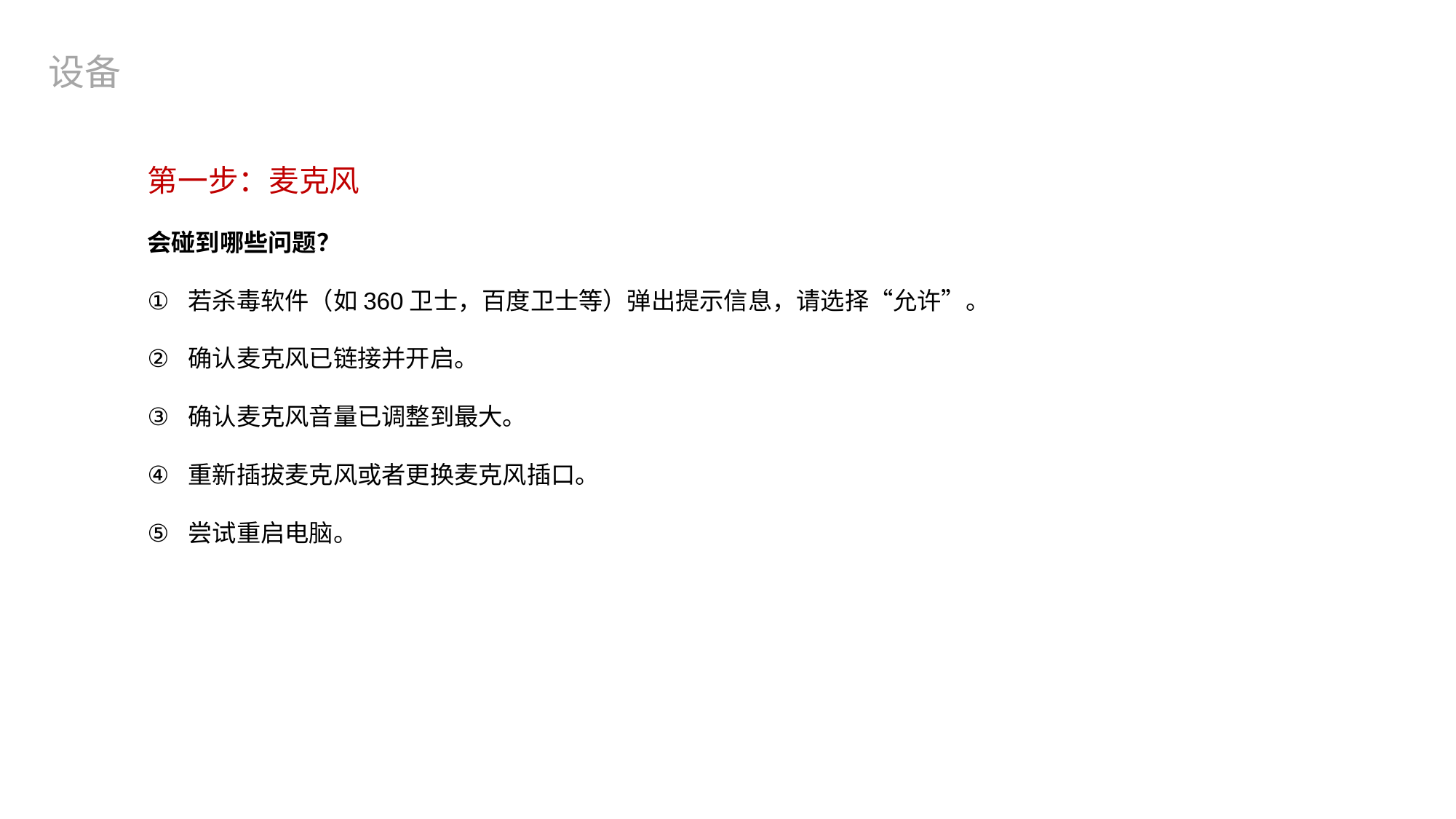

设备
第一步：麦克风
会碰到哪些问题？
若杀毒软件（如360卫士，百度卫士等）弹出提示信息，请选择“允许”。
确认麦克风已链接并开启。
确认麦克风音量已调整到最大。
重新插拔麦克风或者更换麦克风插口。
尝试重启电脑。